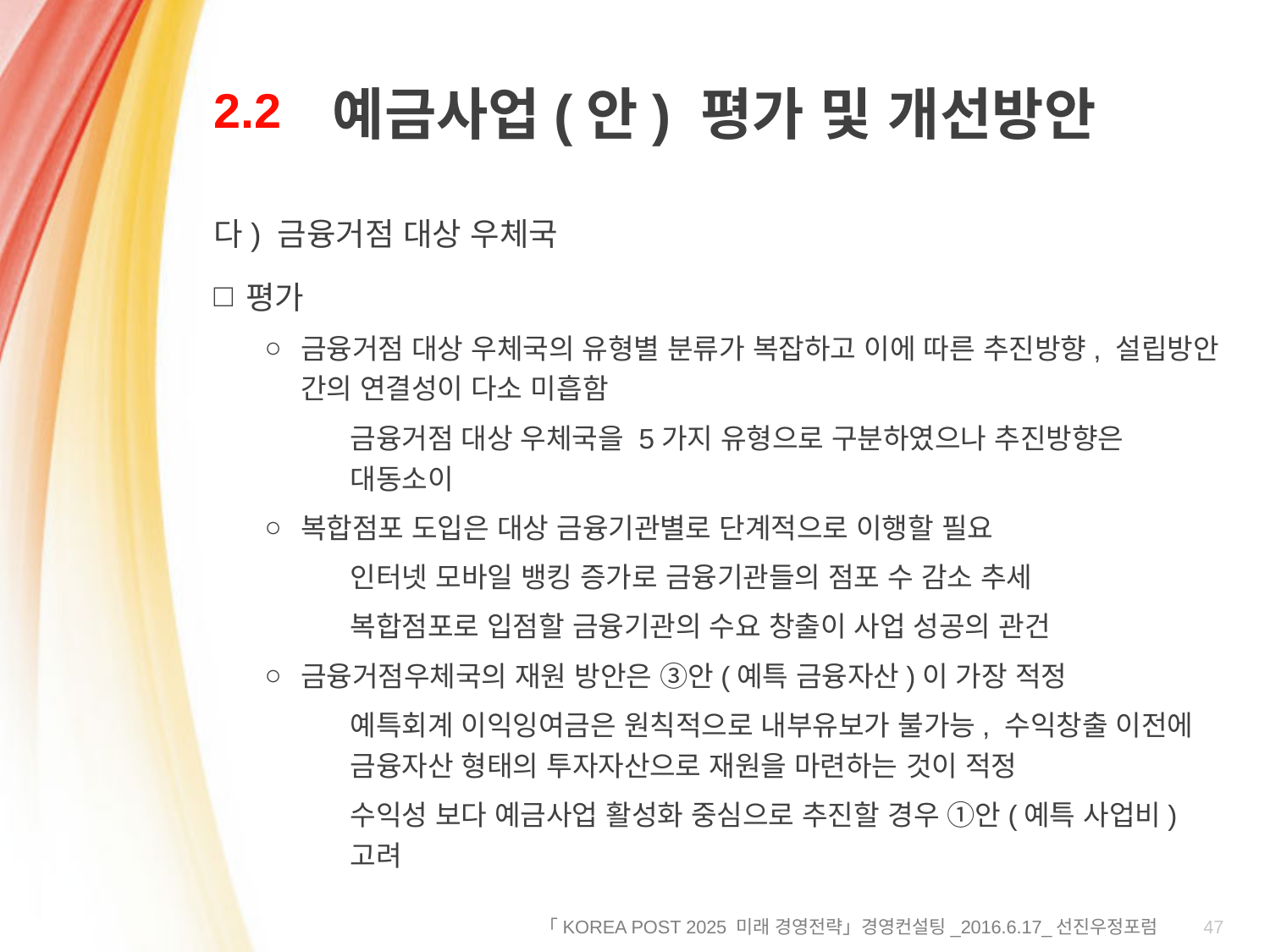

# 2.2
예금사업(안) 평가 및 개선방안
다) 금융거점 대상 우체국
평가
금융거점 대상 우체국의 유형별 분류가 복잡하고 이에 따른 추진방향, 설립방안 간의 연결성이 다소 미흡함
금융거점 대상 우체국을 5가지 유형으로 구분하였으나 추진방향은 대동소이
복합점포 도입은 대상 금융기관별로 단계적으로 이행할 필요
인터넷 모바일 뱅킹 증가로 금융기관들의 점포 수 감소 추세
복합점포로 입점할 금융기관의 수요 창출이 사업 성공의 관건
금융거점우체국의 재원 방안은 ③안(예특 금융자산)이 가장 적정
예특회계 이익잉여금은 원칙적으로 내부유보가 불가능, 수익창출 이전에 금융자산 형태의 투자자산으로 재원을 마련하는 것이 적정
수익성 보다 예금사업 활성화 중심으로 추진할 경우 ①안(예특 사업비) 고려

47